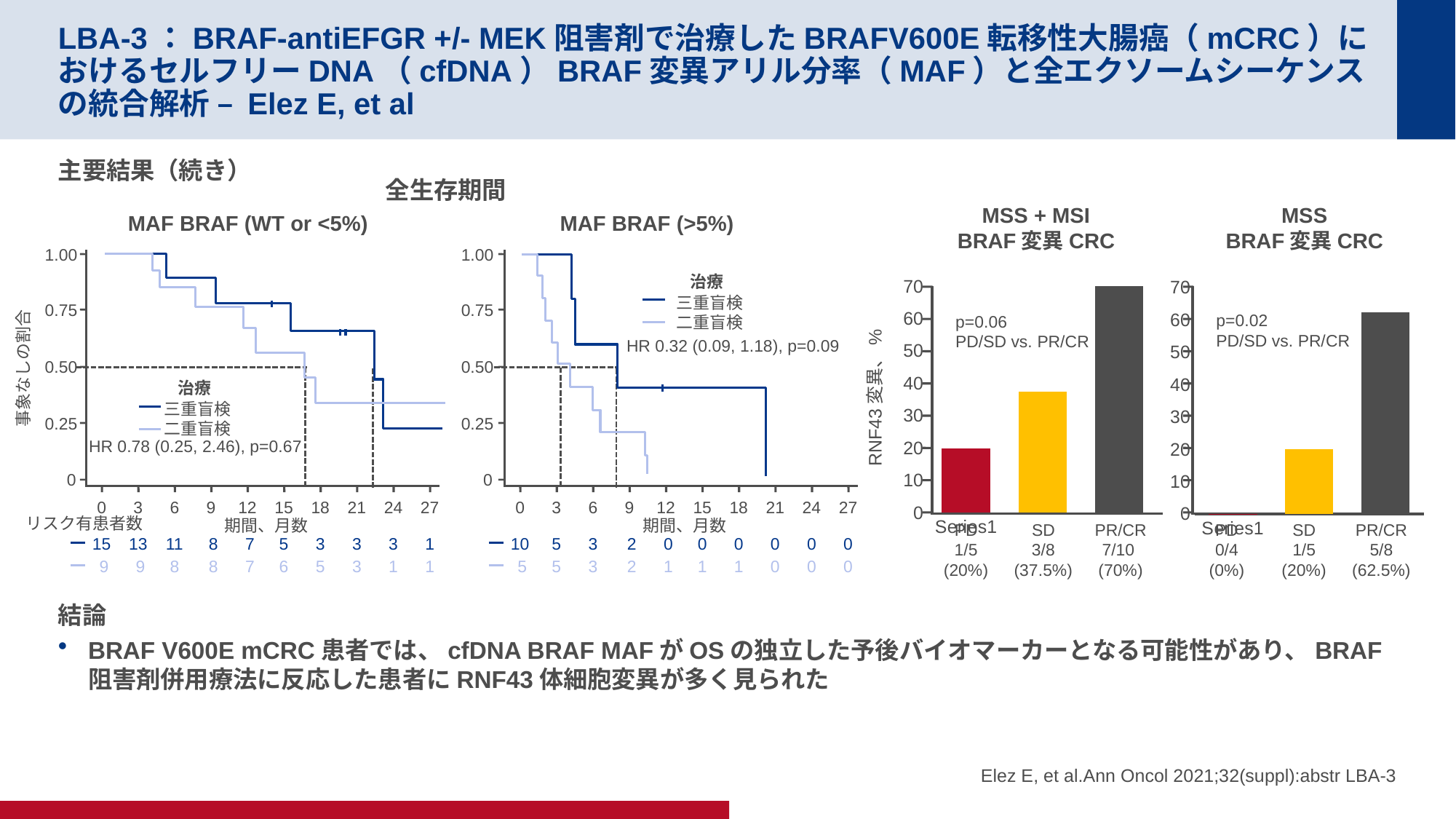

# LBA-3：BRAF-antiEFGR +/- MEK阻害剤で治療したBRAFV600E転移性大腸癌（mCRC）におけるセルフリーDNA（cfDNA）BRAF変異アリル分率（MAF）と全エクソームシーケンスの統合解析 – Elez E, et al
主要結果（続き）
結論
BRAF V600E mCRC患者では、cfDNA BRAF MAFがOSの独立した予後バイオマーカーとなる可能性があり、BRAF阻害剤併用療法に反応した患者にRNF43体細胞変異が多く見られた
全生存期間
MSS + MSI
BRAF変異CRC
MSS
BRAF変異CRC
MAF BRAF (WT or <5%)
MAF BRAF (>5%)
1.00

0.75

0.50
事象なしの割合

治療
三重盲検
二重盲検
0.25

HR 0.78 (0.25, 2.46), p=0.67
0

0
3
6
9
12
15
18
21
24
27
リスク有患者数
期間、月数
15
13
11
 8
 7
5
3
3
3
1
 9
 9
8
 8
 7
6
5
3
1
1

1.00

治療
三重盲検
二重盲検
0.75

HR 0.32 (0.09, 1.18), p=0.09
0.50

0.25

0

0
3
6
9
12
15
18
21
24
27
期間、月数
10
5
3
 2
 0
0
0
0
0
0
 5
5
3
 2
 1
1
1
0
0
0

### Chart

| Category | Column1 |
|---|---|
|  | 20.0 |
|  | 37.5 |
|  | 70.0 |

### Chart

| Category | Column1 |
|---|---|
|  | 0.1 |
|  | 20.0 |
|  | 62.5 |

p=0.06
PD/SD vs. PR/CR
PD
1/5
(20%)
SD
3/8
(37.5%)
PR/CR
7/10
(70%)

p=0.02
PD/SD vs. PR/CR
RNF43変異、%
PD
0/4
(0%)
SD
1/5
(20%)
PR/CR
5/8
(62.5%)
Elez E, et al.Ann Oncol 2021;32(suppl):abstr LBA-3